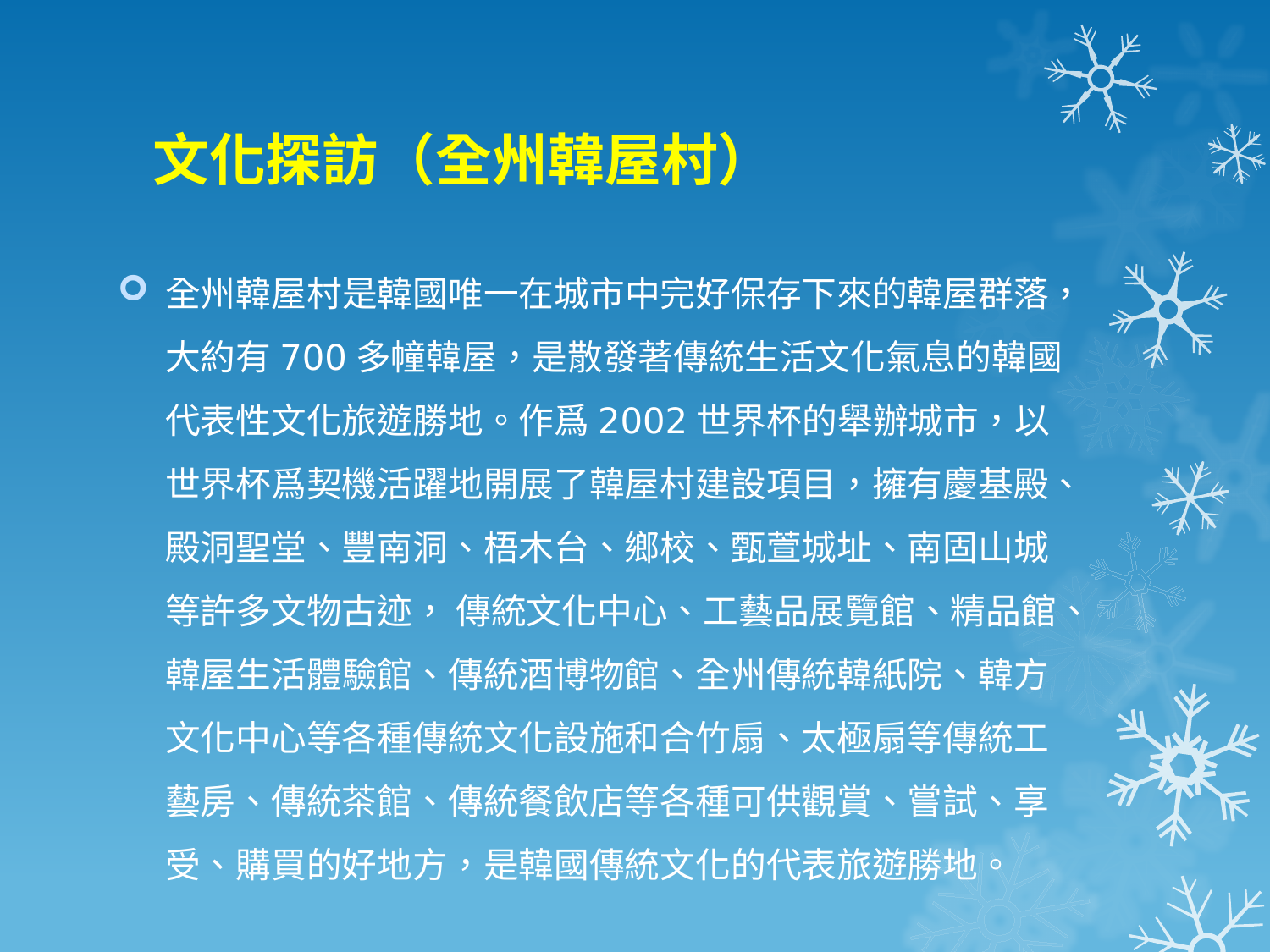

# 文化探訪（全州韓屋村）
全州韓屋村是韓國唯一在城市中完好保存下來的韓屋群落，大約有700多幢韓屋，是散發著傳統生活文化氣息的韓國代表性文化旅遊勝地。作爲2002世界杯的舉辦城市，以世界杯爲契機活躍地開展了韓屋村建設項目，擁有慶基殿、殿洞聖堂、豐南洞、梧木台、鄉校、甄萱城址、南固山城等許多文物古迹， 傳統文化中心、工藝品展覽館、精品館、韓屋生活體驗館、傳統酒博物館、全州傳統韓紙院、韓方文化中心等各種傳統文化設施和合竹扇、太極扇等傳統工藝房、傳統茶館、傳統餐飲店等各種可供觀賞、嘗試、享受、購買的好地方，是韓國傳統文化的代表旅遊勝地。